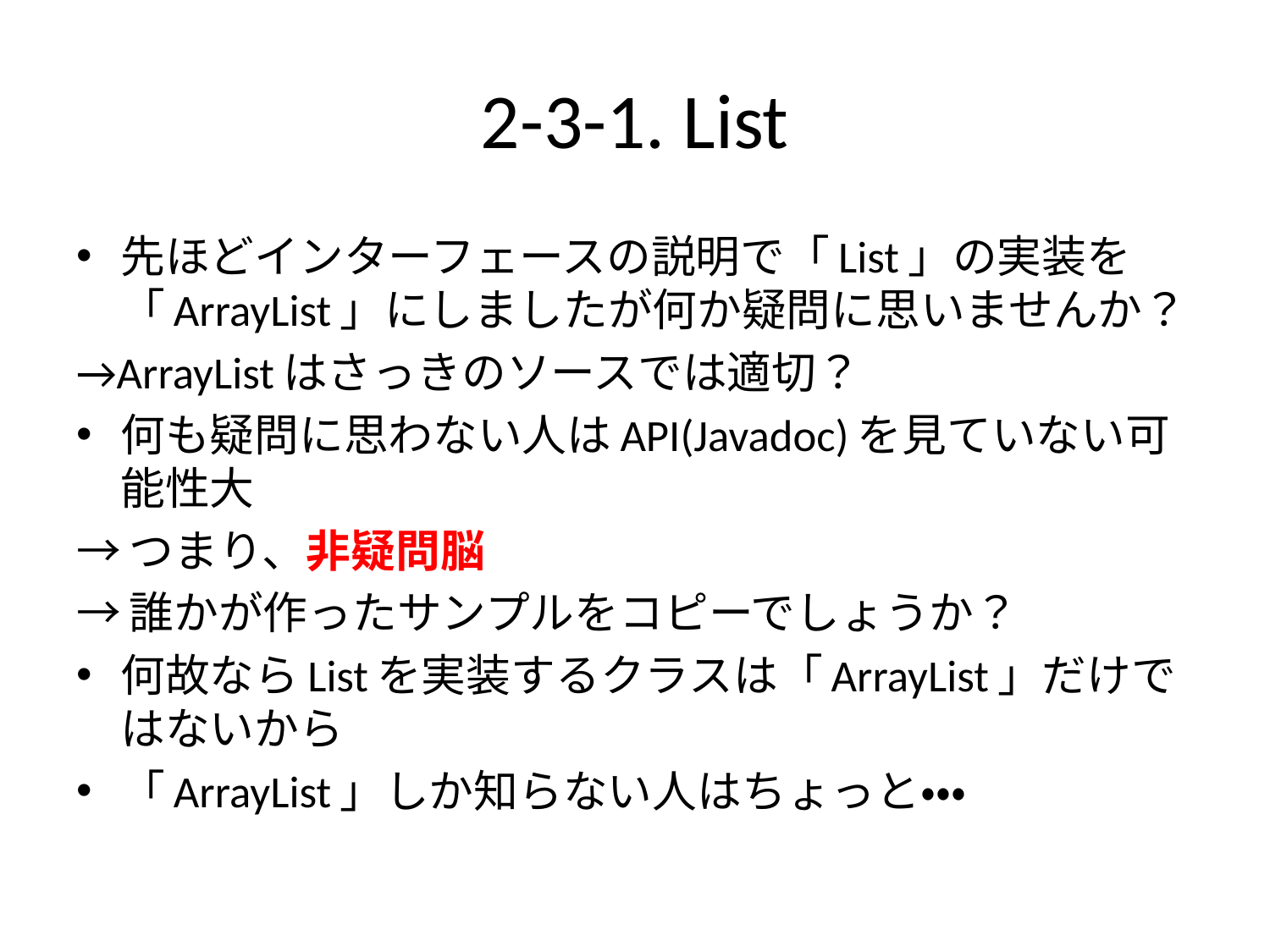

# 2-3-1. List
先ほどインターフェースの説明で「List」の実装を「ArrayList」にしましたが何か疑問に思いませんか？
→ArrayListはさっきのソースでは適切？
何も疑問に思わない人はAPI(Javadoc)を見ていない可能性大
→つまり、非疑問脳
→誰かが作ったサンプルをコピーでしょうか？
何故ならListを実装するクラスは「ArrayList」だけではないから
「ArrayList」しか知らない人はちょっと・・・